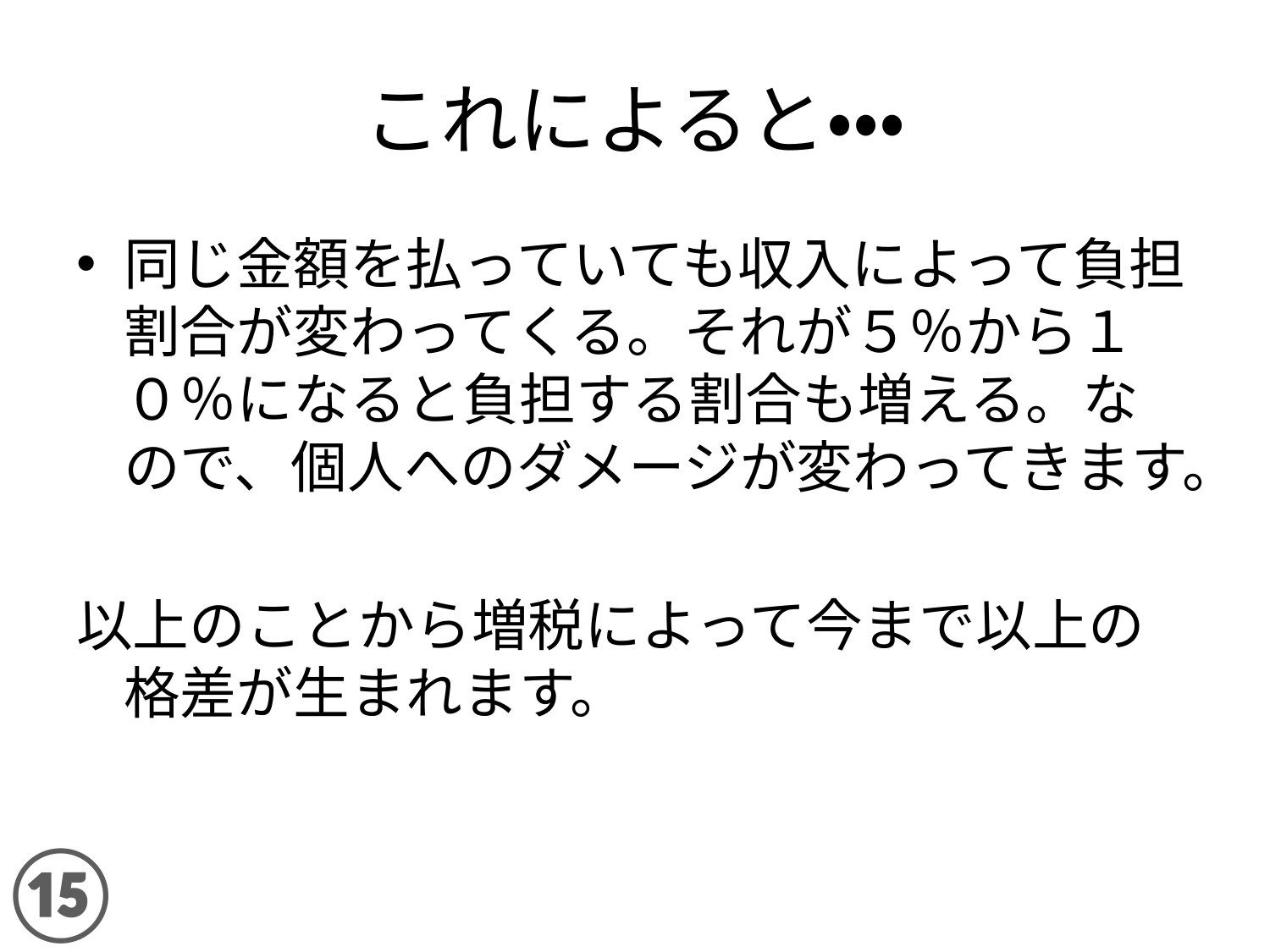

# これによると・・・
同じ金額を払っていても収入によって負担割合が変わってくる。それが５％から１０％になると負担する割合も増える。なので、個人へのダメージが変わってきます。

以上のことから増税によって今まで以上の格差が生まれます。
⑮